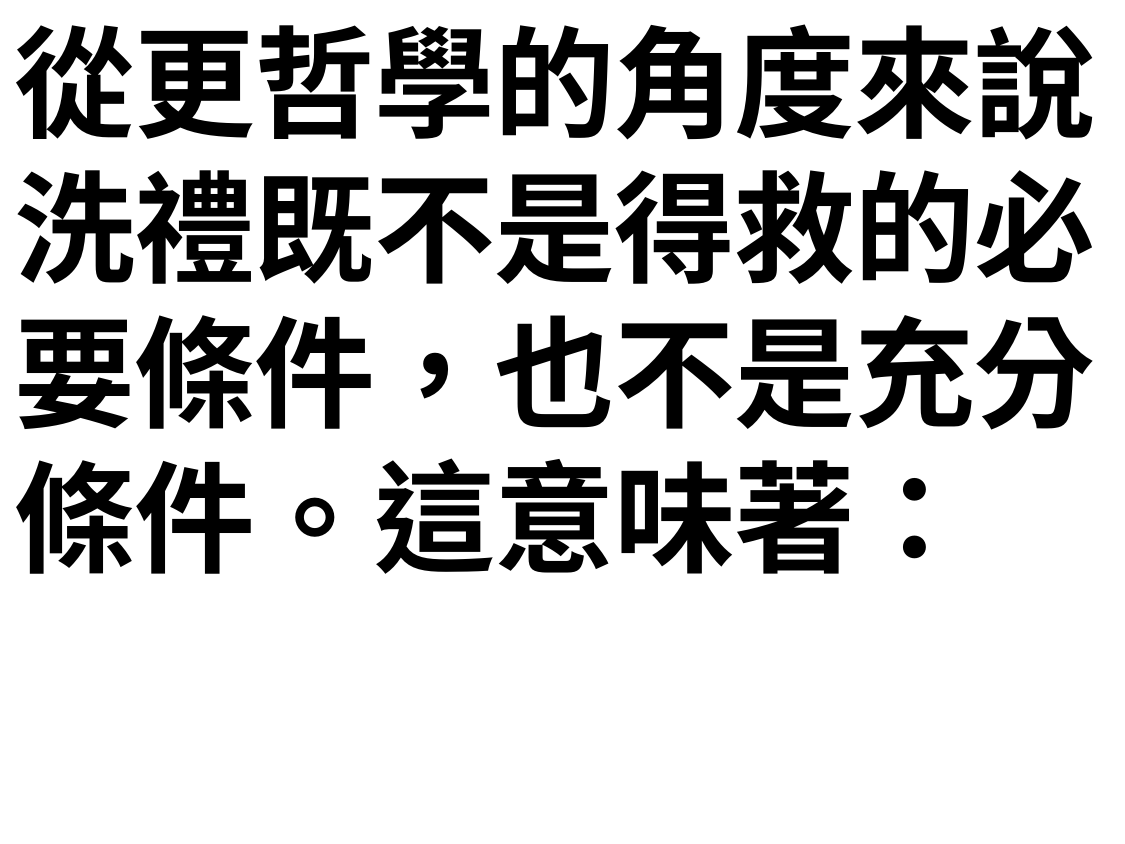

從更哲學的角度來說，洗禮既不是得救的必要條件，也不是充分條件。這意味著：